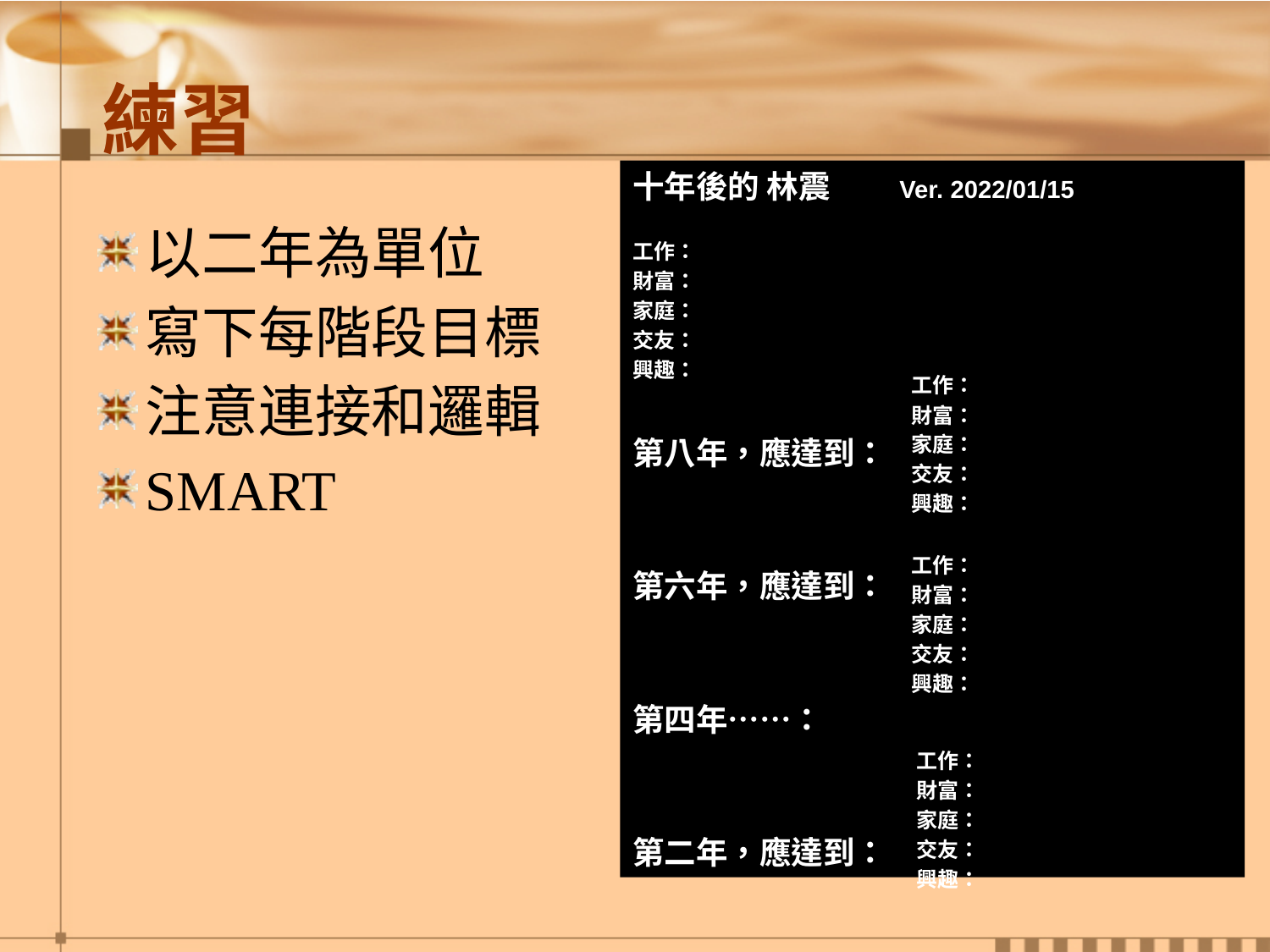

# 練習
十年後的 林震         Ver. 2022/01/15

工作：
財富：
家庭：
交友：
興趣：

第八年，應達到：

第六年，應達到：

第四年……：

第二年，應達到：
以二年為單位
寫下每階段目標
注意連接和邏輯
SMART
工作：
財富：
家庭：
交友：
興趣：
工作：
財富：
家庭：
交友：
興趣：
工作：
財富：
家庭：
交友：
興趣：